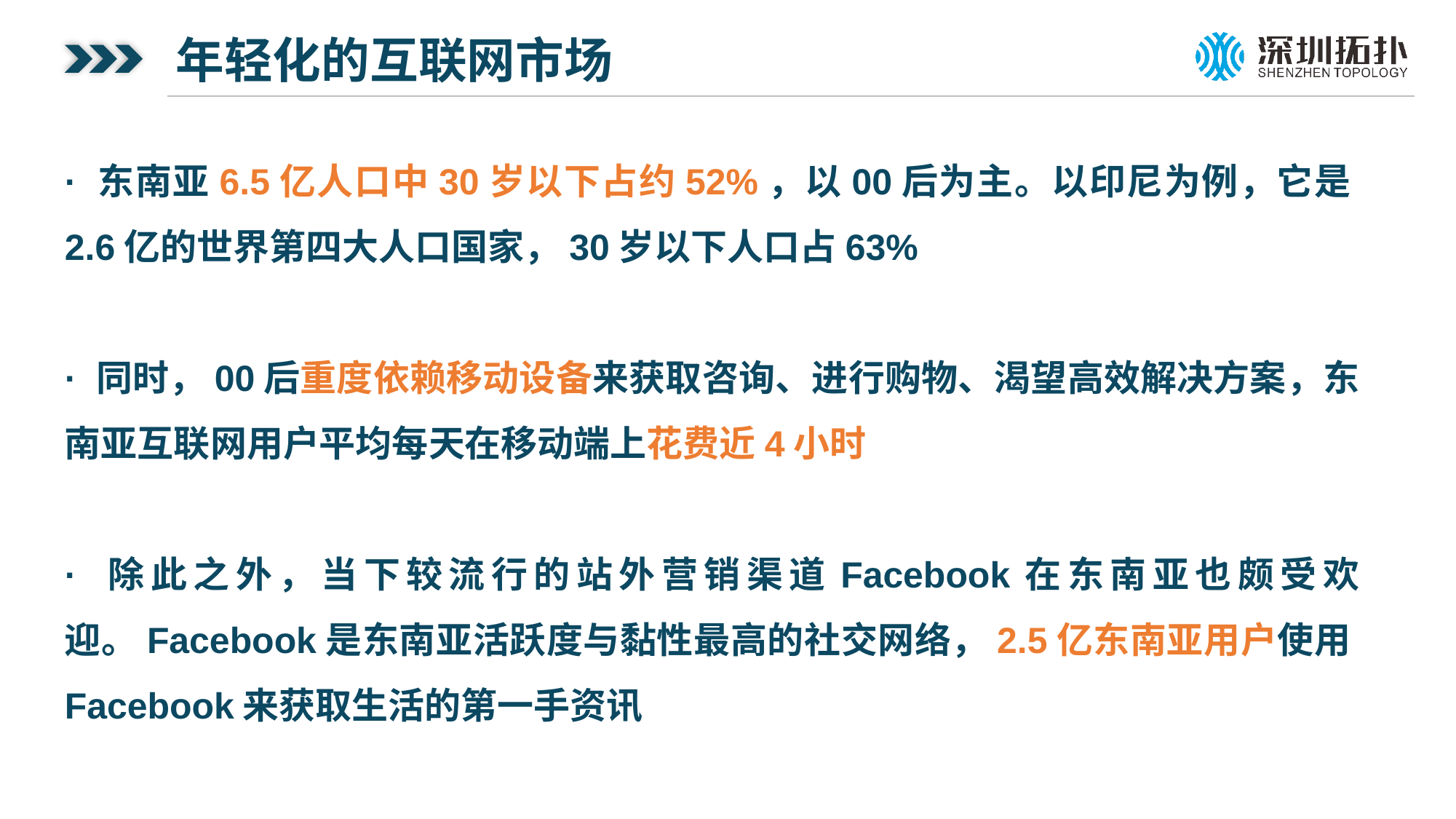

年轻化的互联网市场

· 东南亚6.5亿人口中30岁以下占约52%，以00后为主。以印尼为例，它是2.6亿的世界第四大人口国家，30岁以下人口占63%

· 同时，00后重度依赖移动设备来获取咨询、进行购物、渴望高效解决方案，东南亚互联网用户平均每天在移动端上花费近4小时

· 除此之外，当下较流行的站外营销渠道Facebook在东南亚也颇受欢迎。Facebook是东南亚活跃度与黏性最高的社交网络，2.5亿东南亚用户使用Facebook来获取生活的第一手资讯